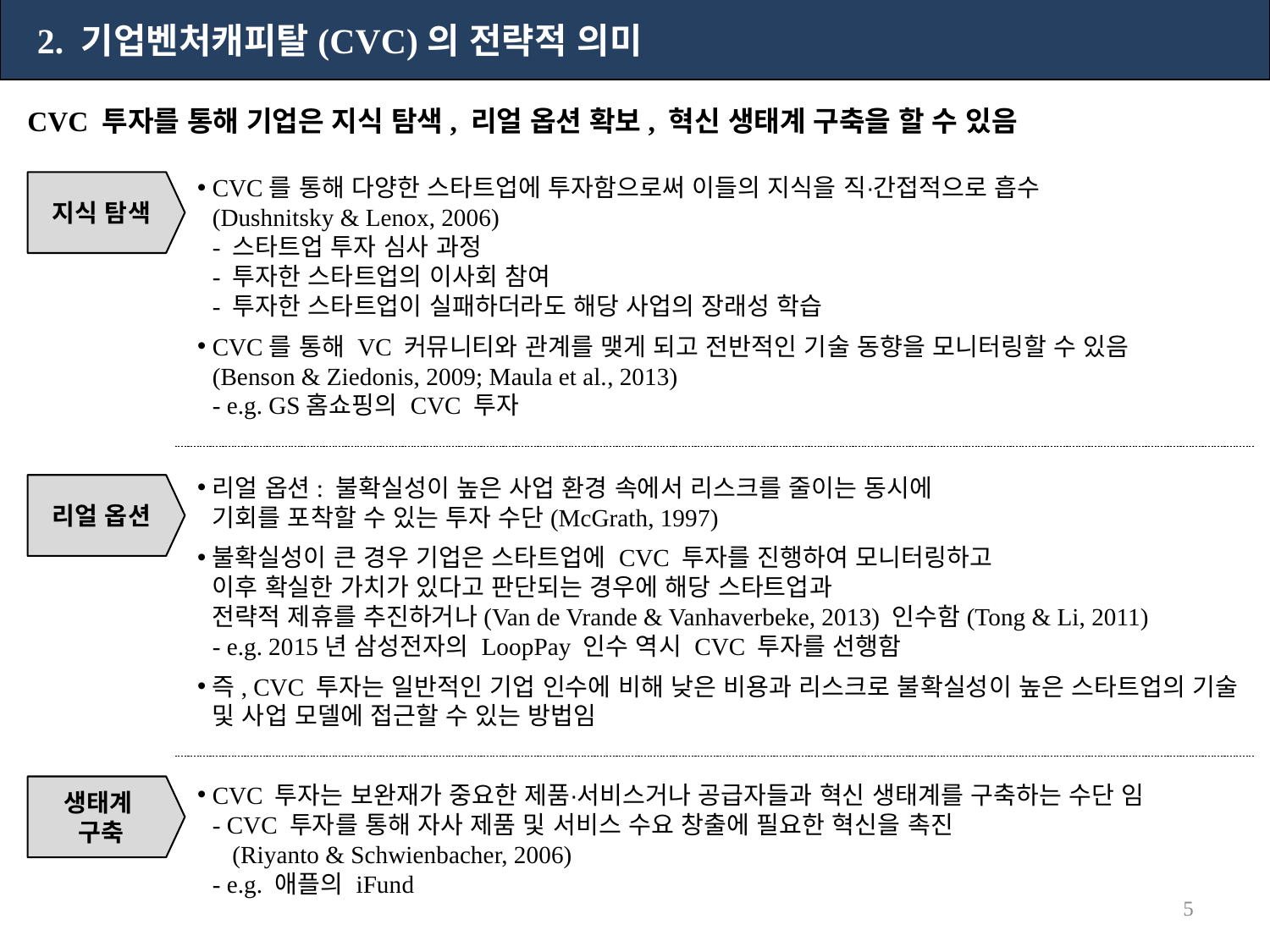

2. 기업벤처캐피탈(CVC)의 전략적 의미
CVC 투자를 통해 기업은 지식 탐색, 리얼 옵션 확보, 혁신 생태계 구축을 할 수 있음
CVC를 통해 다양한 스타트업에 투자함으로써 이들의 지식을 직∙간접적으로 흡수
(Dushnitsky & Lenox, 2006)
- 스타트업 투자 심사 과정
- 투자한 스타트업의 이사회 참여
- 투자한 스타트업이 실패하더라도 해당 사업의 장래성 학습
CVC를 통해 VC 커뮤니티와 관계를 맺게 되고 전반적인 기술 동향을 모니터링할 수 있음
(Benson & Ziedonis, 2009; Maula et al., 2013)
- e.g. GS홈쇼핑의 CVC 투자
지식 탐색
리얼 옵션: 불확실성이 높은 사업 환경 속에서 리스크를 줄이는 동시에
기회를 포착할 수 있는 투자 수단(McGrath, 1997)
불확실성이 큰 경우 기업은 스타트업에 CVC 투자를 진행하여 모니터링하고
이후 확실한 가치가 있다고 판단되는 경우에 해당 스타트업과
전략적 제휴를 추진하거나(Van de Vrande & Vanhaverbeke, 2013) 인수함(Tong & Li, 2011)
- e.g. 2015년 삼성전자의 LoopPay 인수 역시 CVC 투자를 선행함
즉, CVC 투자는 일반적인 기업 인수에 비해 낮은 비용과 리스크로 불확실성이 높은 스타트업의 기술 및 사업 모델에 접근할 수 있는 방법임
리얼 옵션
CVC 투자는 보완재가 중요한 제품∙서비스거나 공급자들과 혁신 생태계를 구축하는 수단 임
- CVC 투자를 통해 자사 제품 및 서비스 수요 창출에 필요한 혁신을 촉진
  (Riyanto & Schwienbacher, 2006)
- e.g. 애플의 iFund
생태계
구축
5